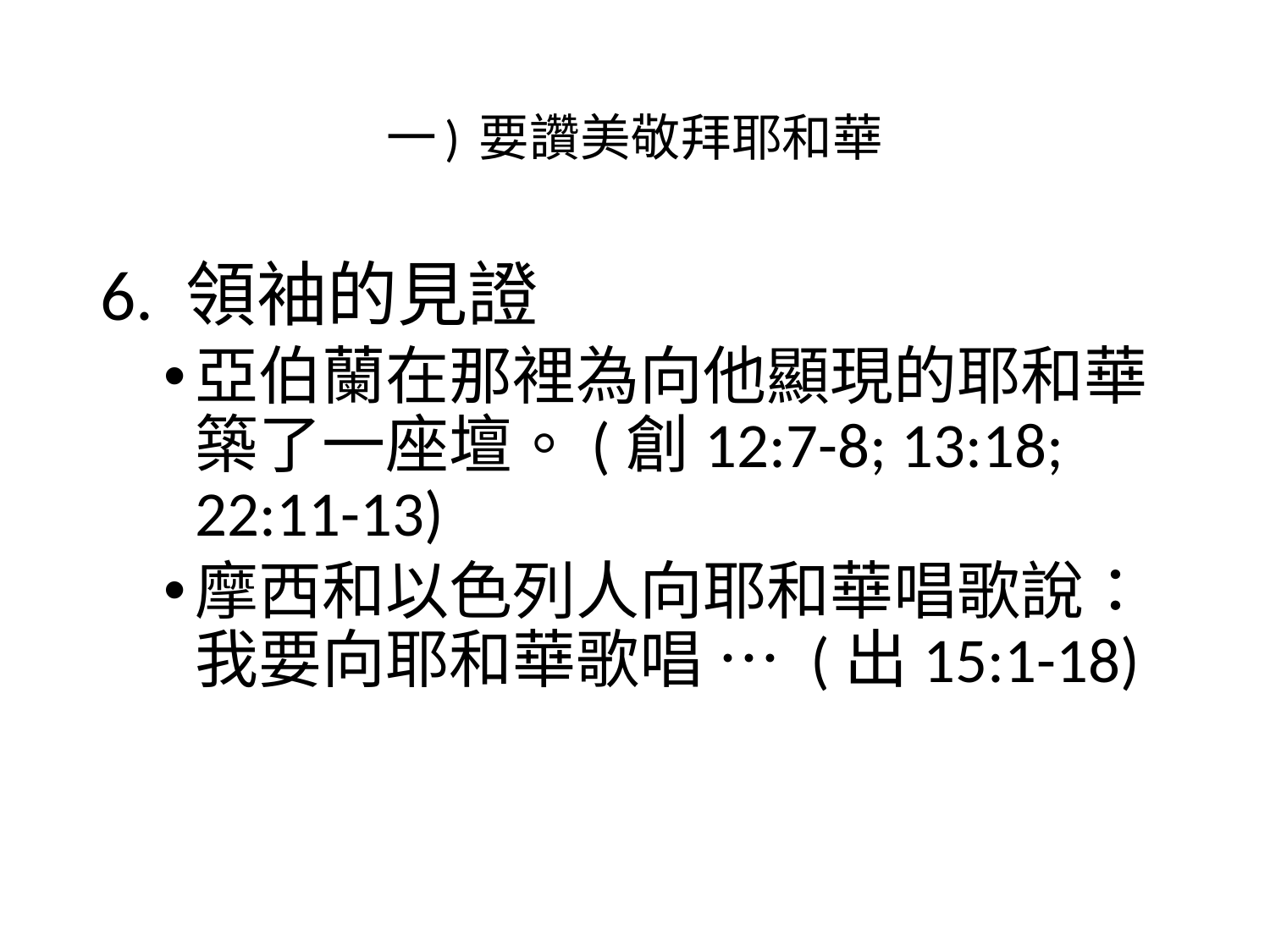

# 一) 要讚美敬拜耶和華
6. 領袖的見證
亞伯蘭在那裡為向他顯現的耶和華築了一座壇。(創12:7-8; 13:18; 22:11-13)
摩西和以色列人向耶和華唱歌說：我要向耶和華歌唱 … (出15:1-18)